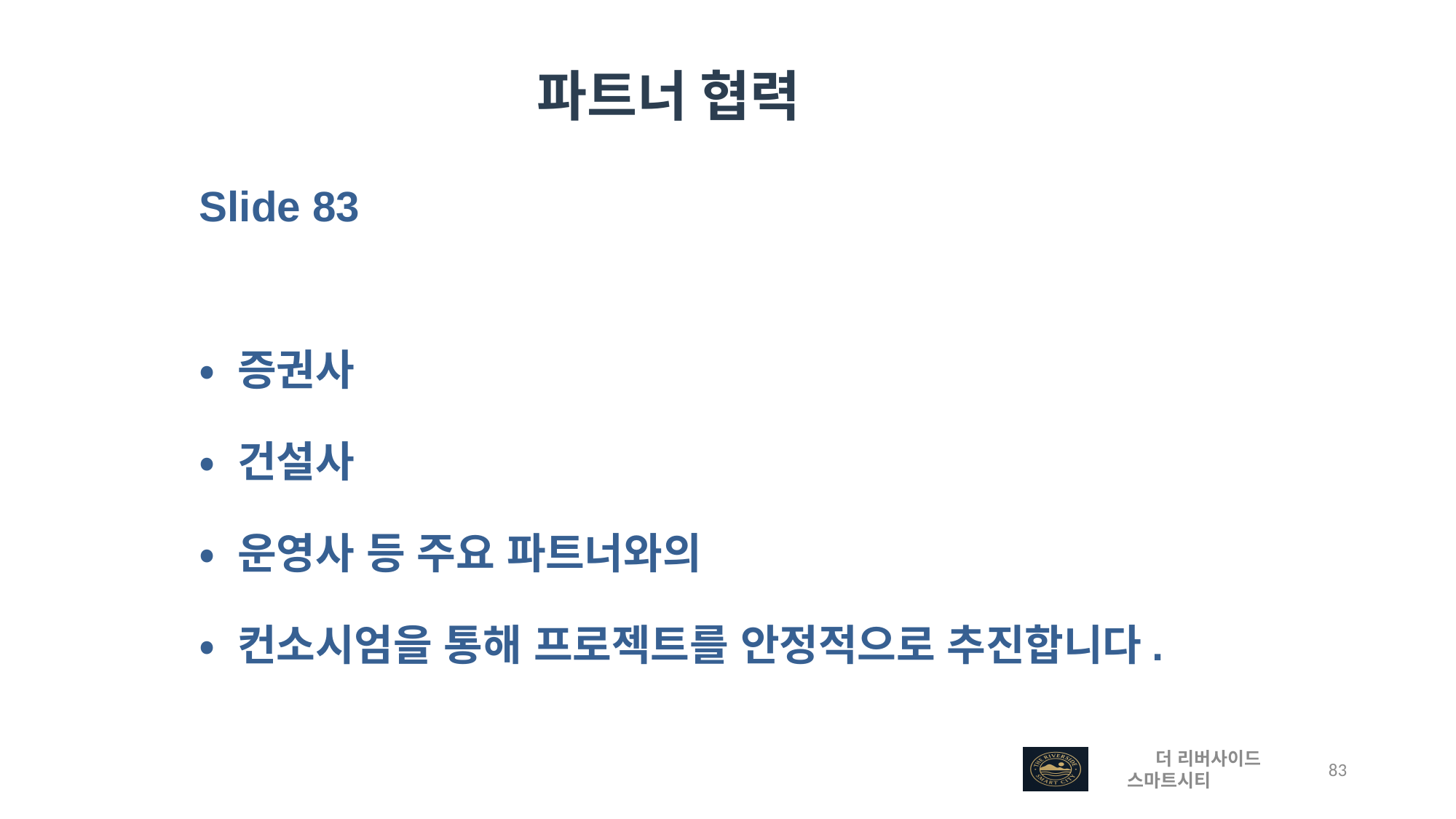

파트너 협력
Slide 83

• 증권사
• 건설사
• 운영사 등 주요 파트너와의
• 컨소시엄을 통해 프로젝트를 안정적으로 추진합니다.
             더 리버사이드 스마트시티
  83